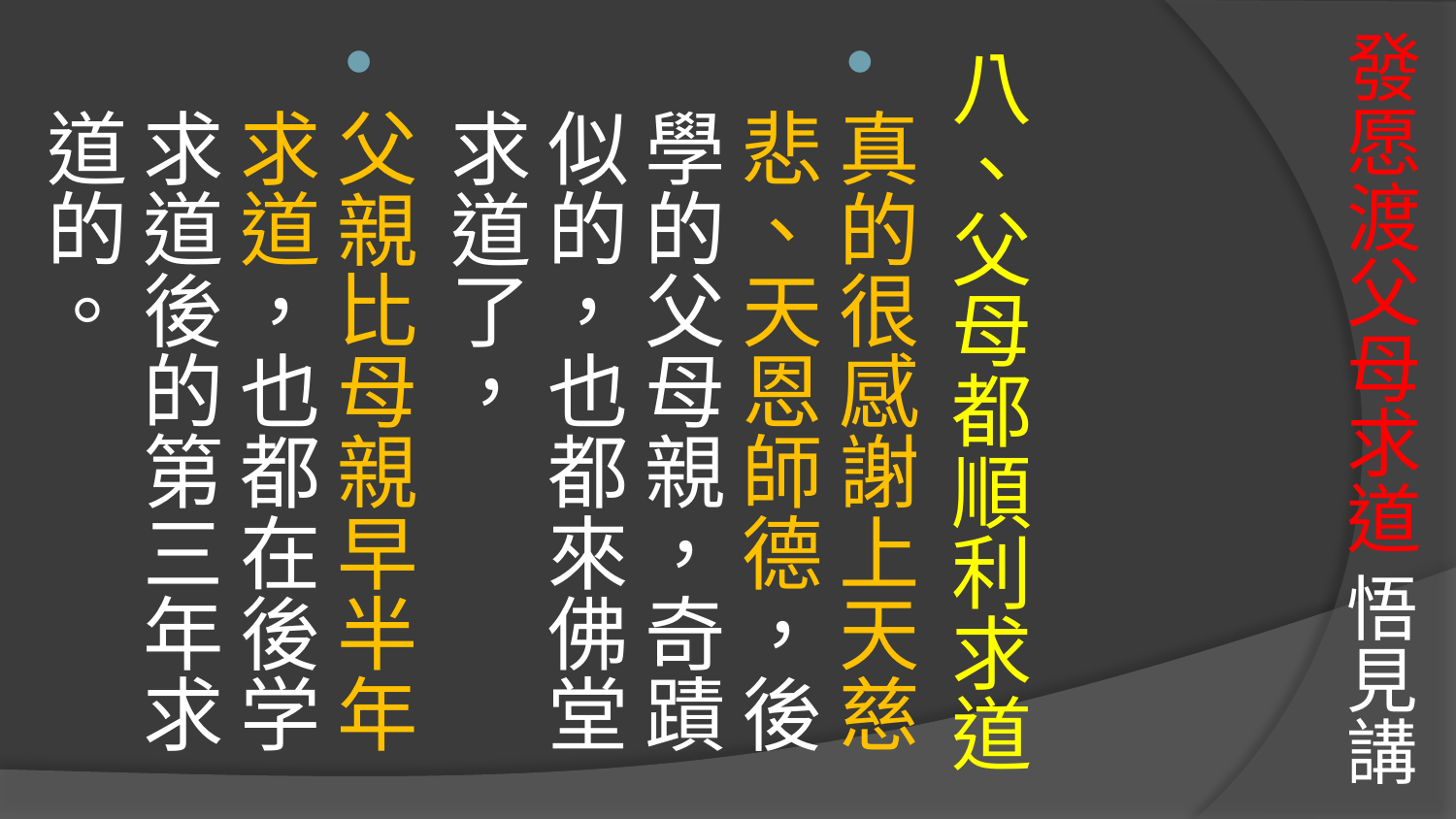

# 發愿渡父母求道 悟見講
八、父母都順利求道
真的很感謝上天慈悲、天恩師德，後學的父母親，奇蹟似的，也都來佛堂求道了，
父親比母親早半年求道，也都在後学求道後的第三年求道的。